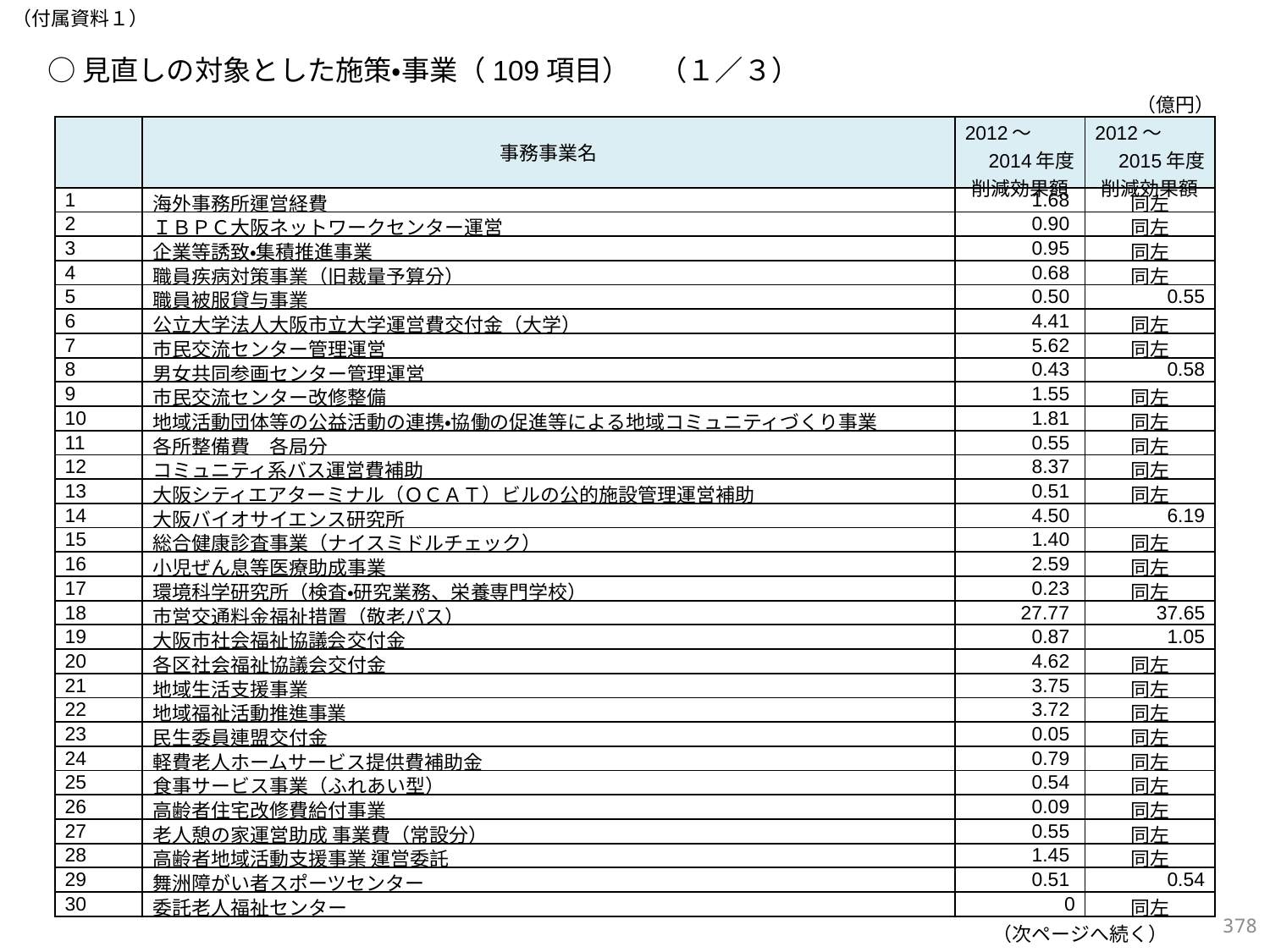

（付属資料１）
○見直しの対象とした施策・事業（109項目）　（１／３）
（億円）
|  | 事務事業名 | 2012～ 2014年度 削減効果額 | 2012～ 2015年度 削減効果額 |
| --- | --- | --- | --- |
| 1 | 海外事務所運営経費 | 1.68 | 同左 |
| 2 | ＩＢＰＣ大阪ネットワークセンター運営 | 0.90 | 同左 |
| 3 | 企業等誘致・集積推進事業 | 0.95 | 同左 |
| 4 | 職員疾病対策事業（旧裁量予算分） | 0.68 | 同左 |
| 5 | 職員被服貸与事業 | 0.50 | 0.55 |
| 6 | 公立大学法人大阪市立大学運営費交付金（大学） | 4.41 | 同左 |
| 7 | 市民交流センター管理運営 | 5.62 | 同左 |
| 8 | 男女共同参画センター管理運営 | 0.43 | 0.58 |
| 9 | 市民交流センター改修整備 | 1.55 | 同左 |
| 10 | 地域活動団体等の公益活動の連携・協働の促進等による地域コミュニティづくり事業 | 1.81 | 同左 |
| 11 | 各所整備費　各局分 | 0.55 | 同左 |
| 12 | コミュニティ系バス運営費補助 | 8.37 | 同左 |
| 13 | 大阪シティエアターミナル（ＯＣＡＴ）ビルの公的施設管理運営補助 | 0.51 | 同左 |
| 14 | 大阪バイオサイエンス研究所 | 4.50 | 6.19 |
| 15 | 総合健康診査事業（ナイスミドルチェック） | 1.40 | 同左 |
| 16 | 小児ぜん息等医療助成事業 | 2.59 | 同左 |
| 17 | 環境科学研究所（検査・研究業務、栄養専門学校） | 0.23 | 同左 |
| 18 | 市営交通料金福祉措置（敬老パス） | 27.77 | 37.65 |
| 19 | 大阪市社会福祉協議会交付金 | 0.87 | 1.05 |
| 20 | 各区社会福祉協議会交付金 | 4.62 | 同左 |
| 21 | 地域生活支援事業 | 3.75 | 同左 |
| 22 | 地域福祉活動推進事業 | 3.72 | 同左 |
| 23 | 民生委員連盟交付金 | 0.05 | 同左 |
| 24 | 軽費老人ホームサービス提供費補助金 | 0.79 | 同左 |
| 25 | 食事サービス事業（ふれあい型） | 0.54 | 同左 |
| 26 | 高齢者住宅改修費給付事業 | 0.09 | 同左 |
| 27 | 老人憩の家運営助成 事業費（常設分） | 0.55 | 同左 |
| 28 | 高齢者地域活動支援事業 運営委託 | 1.45 | 同左 |
| 29 | 舞洲障がい者スポーツセンター | 0.51 | 0.54 |
| 30 | 委託老人福祉センター | 0 | 同左 |
378
（次ページへ続く）